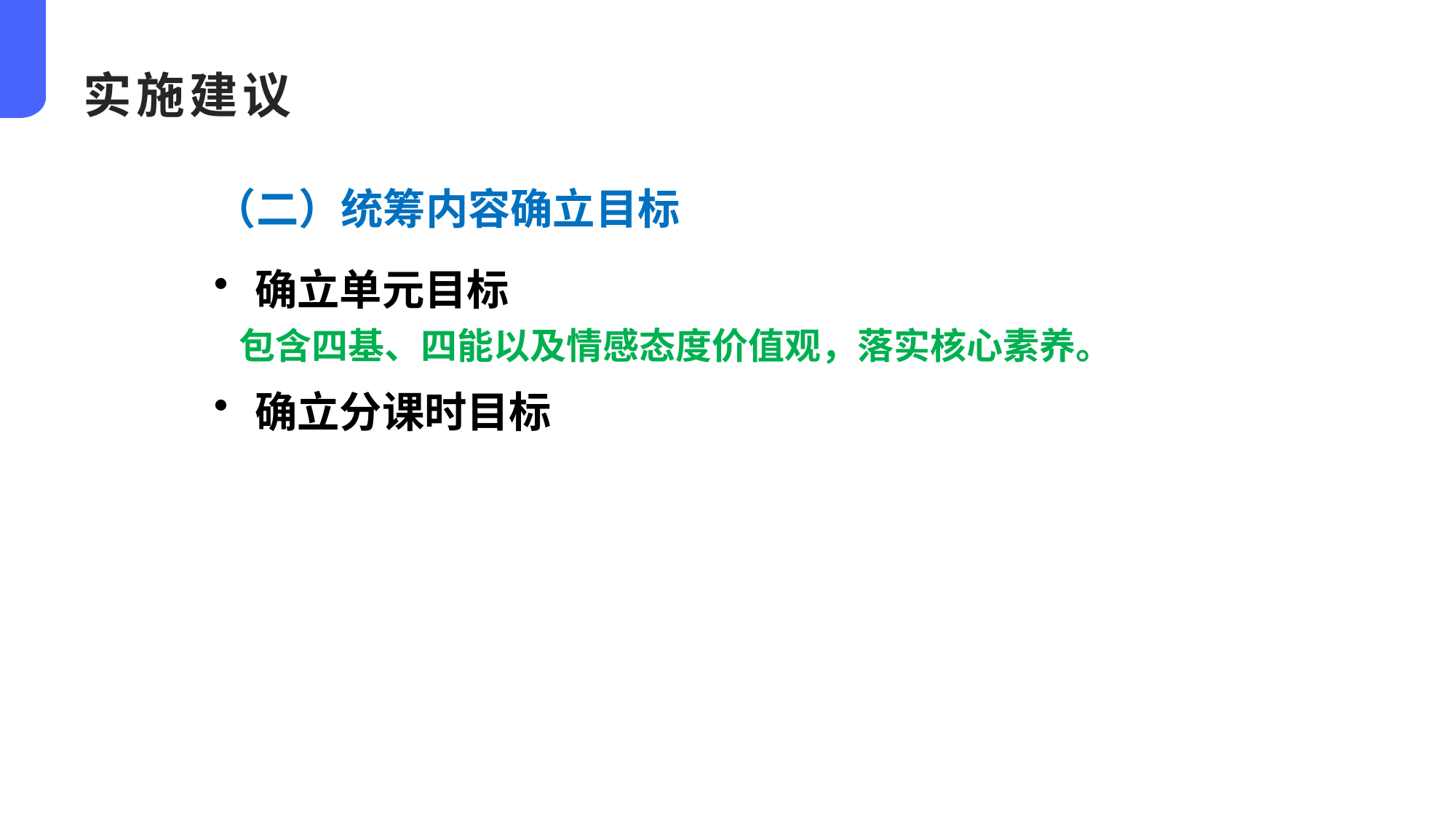

实施建议
（二）统筹内容确立目标
确立单元目标
  包含四基、四能以及情感态度价值观，落实核心素养。
确立分课时目标